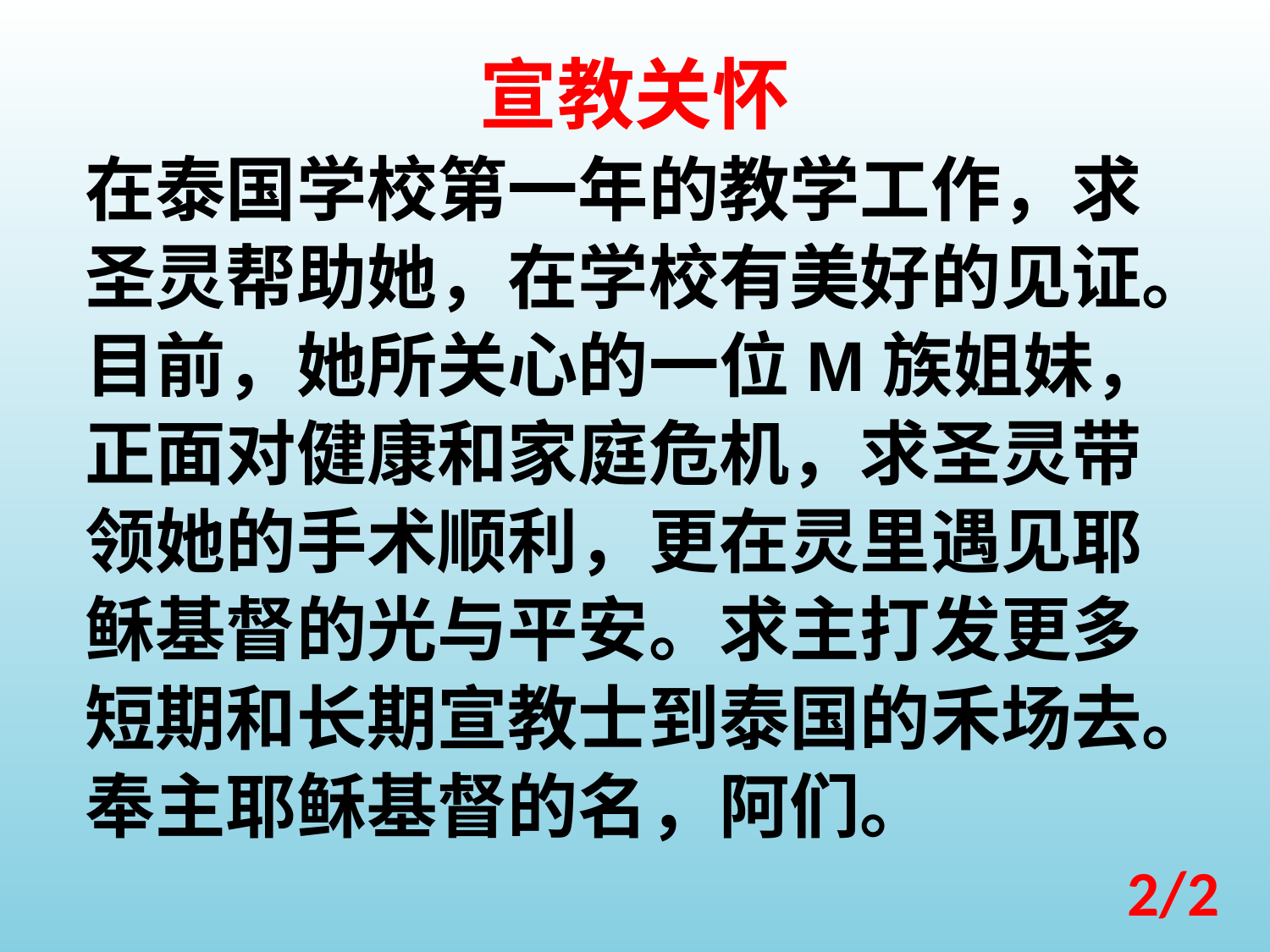

宣教关怀
在泰国学校第一年的教学工作，求圣灵帮助她，在学校有美好的见证。目前，她所关心的一位M族姐妹，正面对健康和家庭危机，求圣灵带领她的手术顺利，更在灵里遇见耶稣基督的光与平安。求主打发更多短期和长期宣教士到泰国的禾场去。奉主耶稣基督的名，阿们。
2/2